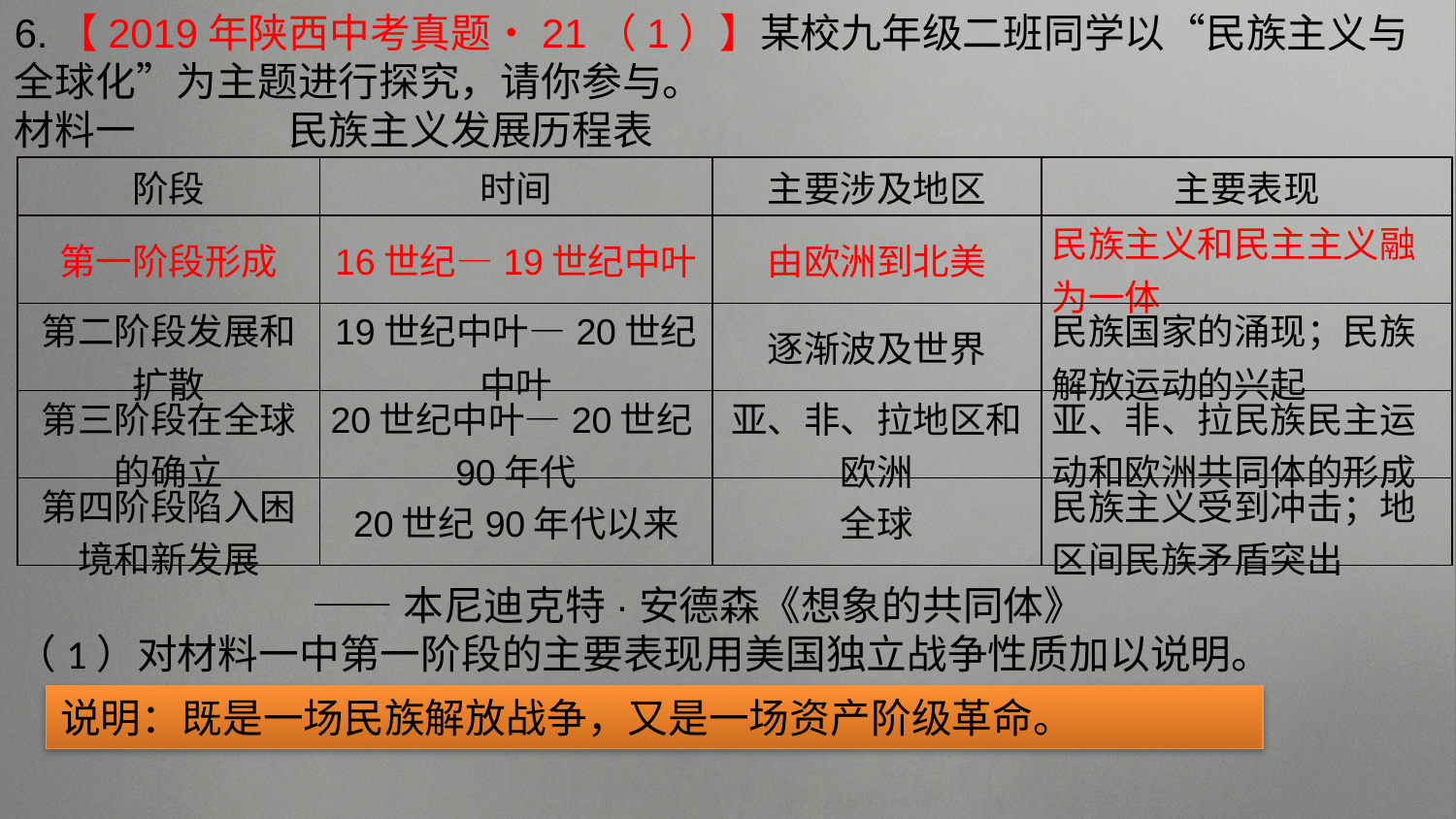

6.【2019年陕西中考真题•21（1）】某校九年级二班同学以“民族主义与全球化”为主题进行探究，请你参与。
材料一                 民族主义发展历程表
| 阶段 | 时间 | 主要涉及地区 | 主要表现 |
| --- | --- | --- | --- |
| 第一阶段形成 | 16世纪—19世纪中叶 | 由欧洲到北美 | 民族主义和民主主义融为一体 |
| 第二阶段发展和扩散 | 19世纪中叶—20世纪中叶 | 逐渐波及世界 | 民族国家的涌现；民族解放运动的兴起 |
| 第三阶段在全球的确立 | 20世纪中叶—20世纪90年代 | 亚、非、拉地区和欧洲 | 亚、非、拉民族民主运动和欧洲共同体的形成 |
| 第四阶段陷入困境和新发展 | 20世纪90年代以来 | 全球 | 民族主义受到冲击；地区间民族矛盾突出 |
                                 ——本尼迪克特·安德森《想象的共同体》（1）对材料一中第一阶段的主要表现用美国独立战争性质加以说明。
说明：既是一场民族解放战争，又是一场资产阶级革命。